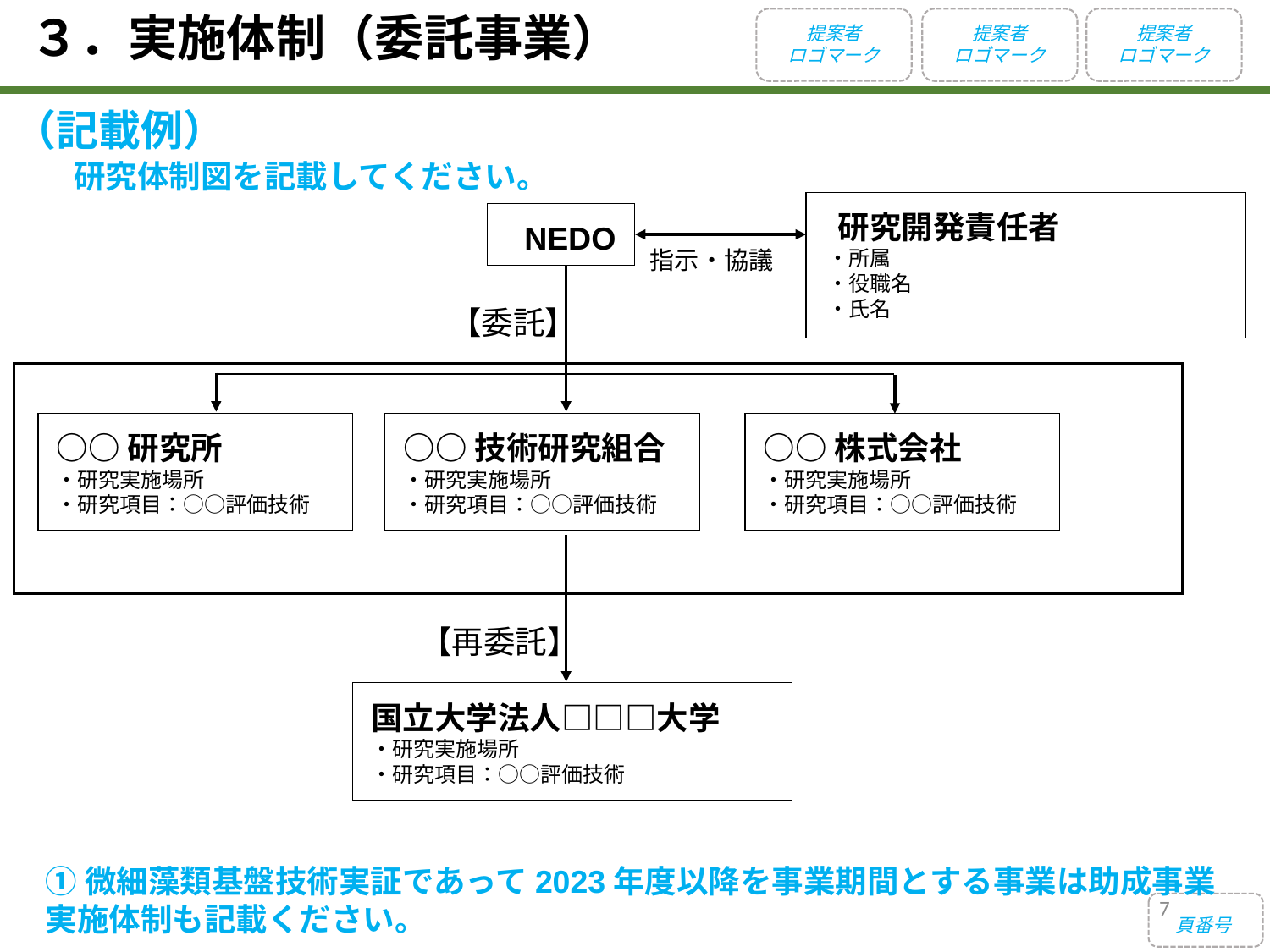

３．実施体制（委託事業）

提案者
ロゴマーク
提案者
ロゴマーク
提案者
ロゴマーク
（記載例）
研究体制図を記載してください。
　研究開発責任者
　・所属
　・役職名
　・氏名
NEDO
指示・協議
【委託】

○○研究所
・研究実施場所
・研究項目：○○評価技術

○○技術研究組合
・研究実施場所
・研究項目：○○評価技術

○○株式会社
・研究実施場所
・研究項目：○○評価技術

【再委託】
国立大学法人□□□大学
・研究実施場所
・研究項目：○○評価技術

①微細藻類基盤技術実証であって2023年度以降を事業期間とする事業は助成事業実施体制も記載ください。
7

頁番号